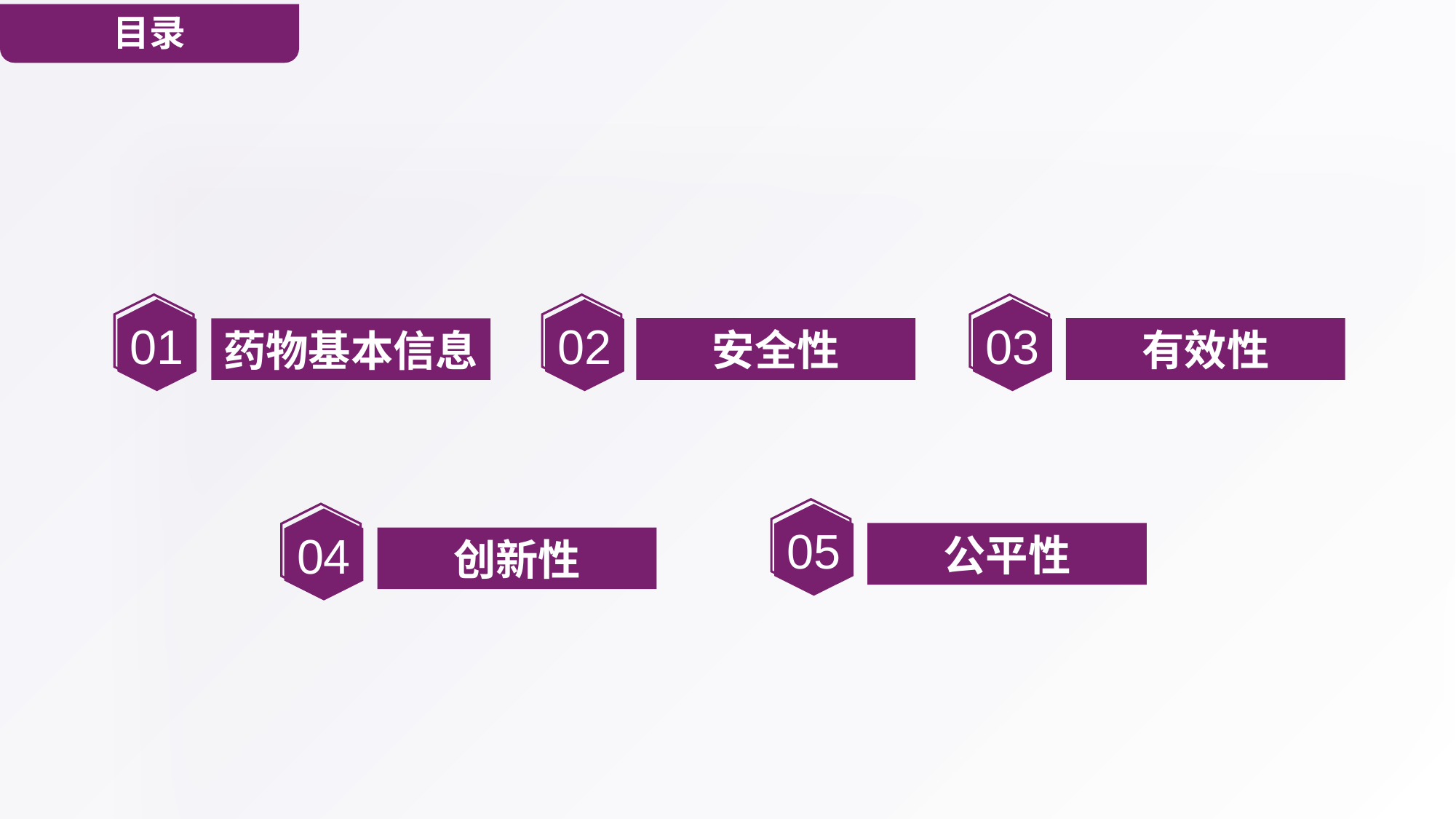

目录

03

02

01
有效性
安全性
药物基本信息

05

04
公平性
创新性